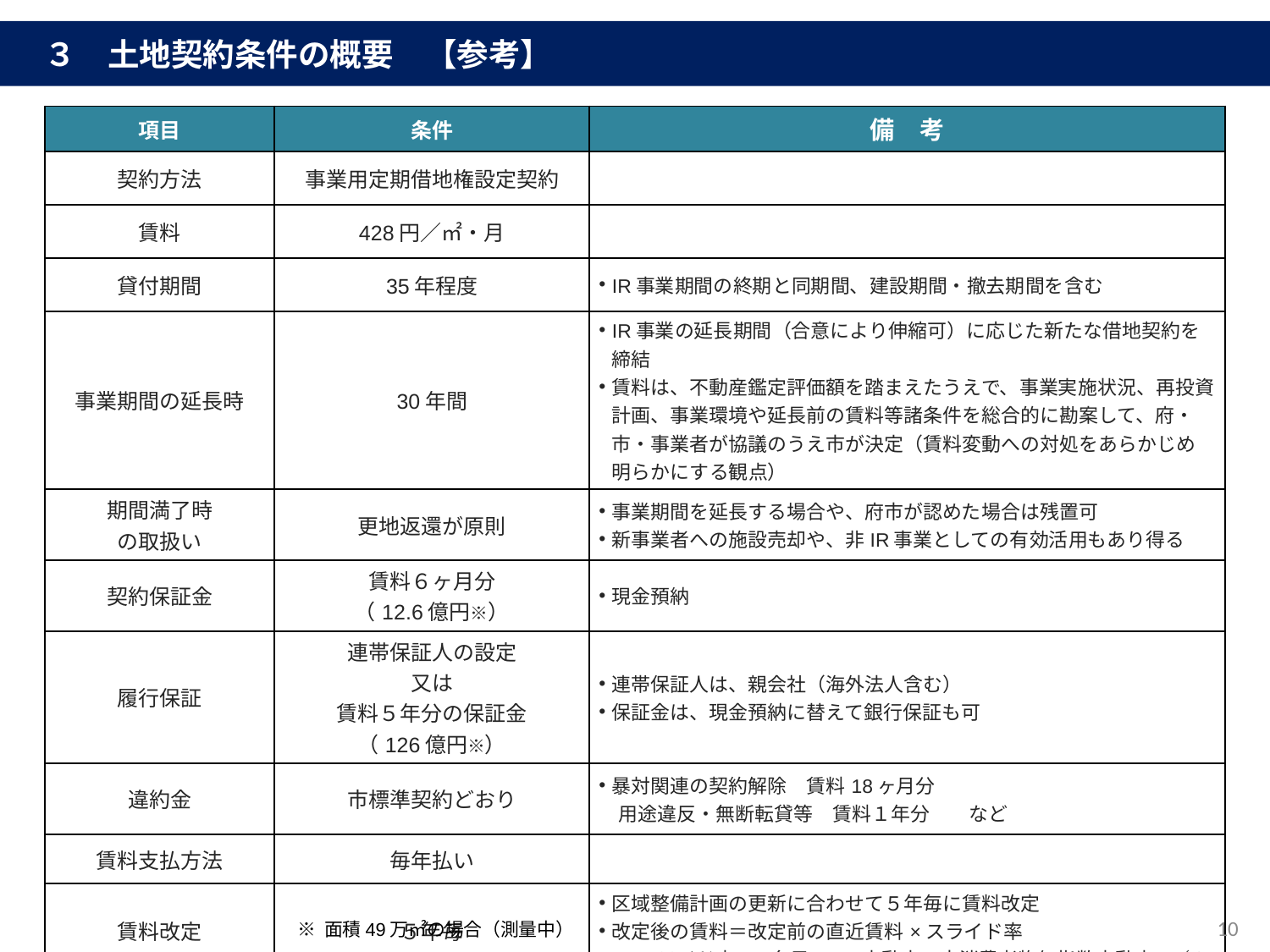

３　土地契約条件の概要　【参考】
| 項目 | 条件 | 備　考 |
| --- | --- | --- |
| 契約方法 | 事業用定期借地権設定契約 |  |
| 賃料 | 428円／㎡・月 |  |
| 貸付期間 | 35年程度 | IR事業期間の終期と同期間、建設期間・撤去期間を含む |
| 事業期間の延長時 | 30年間 | IR事業の延長期間（合意により伸縮可）に応じた新たな借地契約を締結 賃料は、不動産鑑定評価額を踏まえたうえで、事業実施状況、再投資計画、事業環境や延長前の賃料等諸条件を総合的に勘案して、府・市・事業者が協議のうえ市が決定（賃料変動への対処をあらかじめ明らかにする観点） |
| 期間満了時 の取扱い | 更地返還が原則 | 事業期間を延長する場合や、府市が認めた場合は残置可 新事業者への施設売却や、非IR事業としての有効活用もあり得る |
| 契約保証金 | 賃料６ヶ月分 （12.6億円※） | 現金預納 |
| 履行保証 | 連帯保証人の設定 又は 賃料５年分の保証金 （126億円※） | 連帯保証人は、親会社（海外法人含む） 保証金は、現金預納に替えて銀行保証も可 |
| 違約金 | 市標準契約どおり | 暴対関連の契約解除　賃料18ヶ月分 　用途違反・無断転貸等　賃料１年分　　など |
| 賃料支払方法 | 毎年払い |  |
| 賃料改定 | ５年毎 | 区域整備計画の更新に合わせて５年毎に賃料改定 改定後の賃料＝改定前の直近賃料×スライド率 　　スライド率：(名目GDP変動率＋市消費者物価指数変動率)／２ |
| 賃料不増額特約 | 当初10年 | 当初認定期間は不増額（認定区域整備計画との整合性確保） |
10
※ 面積49万㎡の場合（測量中）